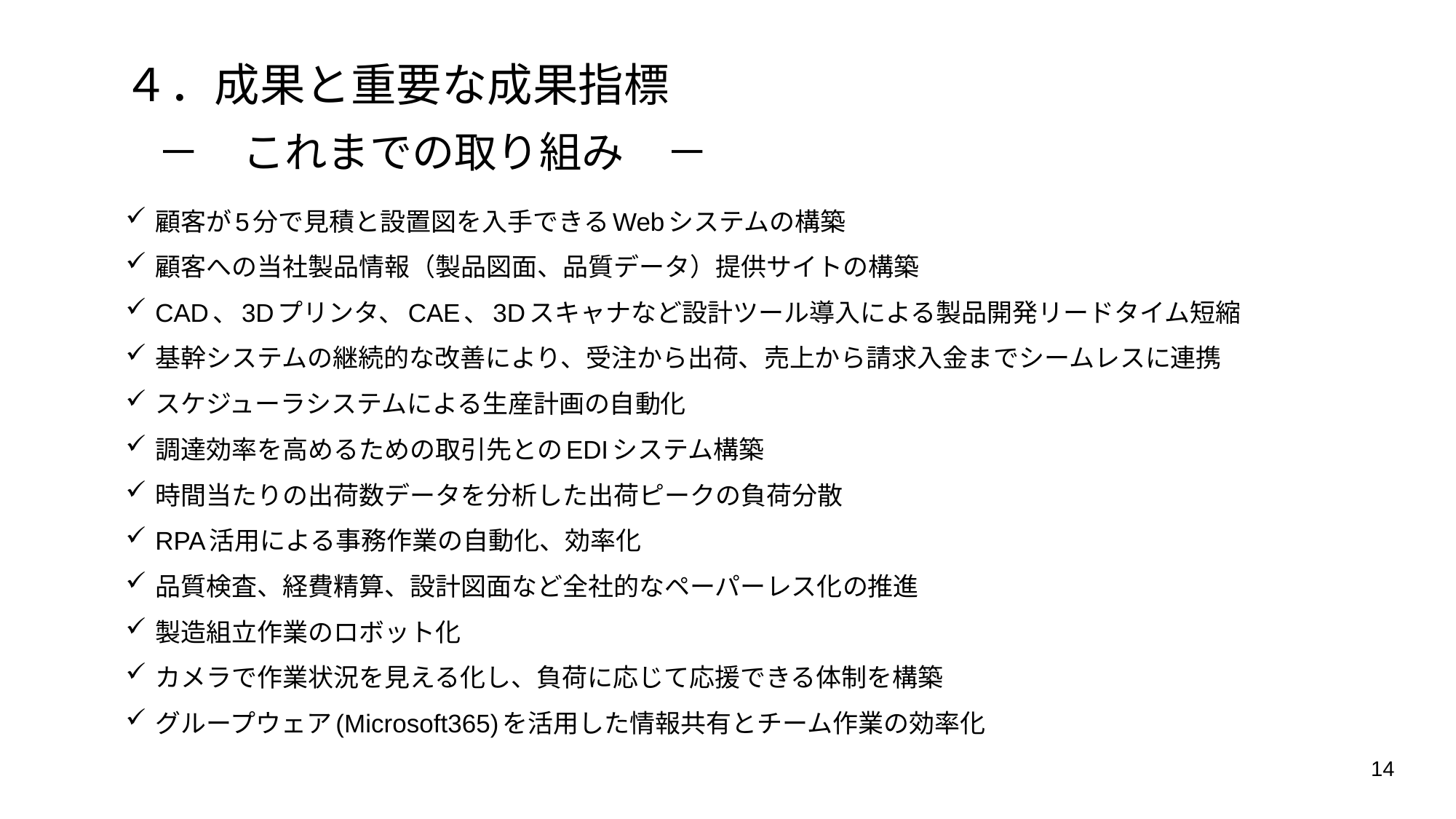

４．成果と重要な成果指標
－　これまでの取り組み　－
顧客が5分で見積と設置図を入手できるWebシステムの構築
顧客への当社製品情報（製品図面、品質データ）提供サイトの構築
CAD、3Dプリンタ、CAE、3Dスキャナなど設計ツール導入による製品開発リードタイム短縮
基幹システムの継続的な改善により、受注から出荷、売上から請求入金までシームレスに連携
スケジューラシステムによる生産計画の自動化
調達効率を高めるための取引先とのEDIシステム構築
時間当たりの出荷数データを分析した出荷ピークの負荷分散
RPA活用による事務作業の自動化、効率化
品質検査、経費精算、設計図面など全社的なペーパーレス化の推進
製造組立作業のロボット化
カメラで作業状況を見える化し、負荷に応じて応援できる体制を構築
グループウェア(Microsoft365)を活用した情報共有とチーム作業の効率化
14